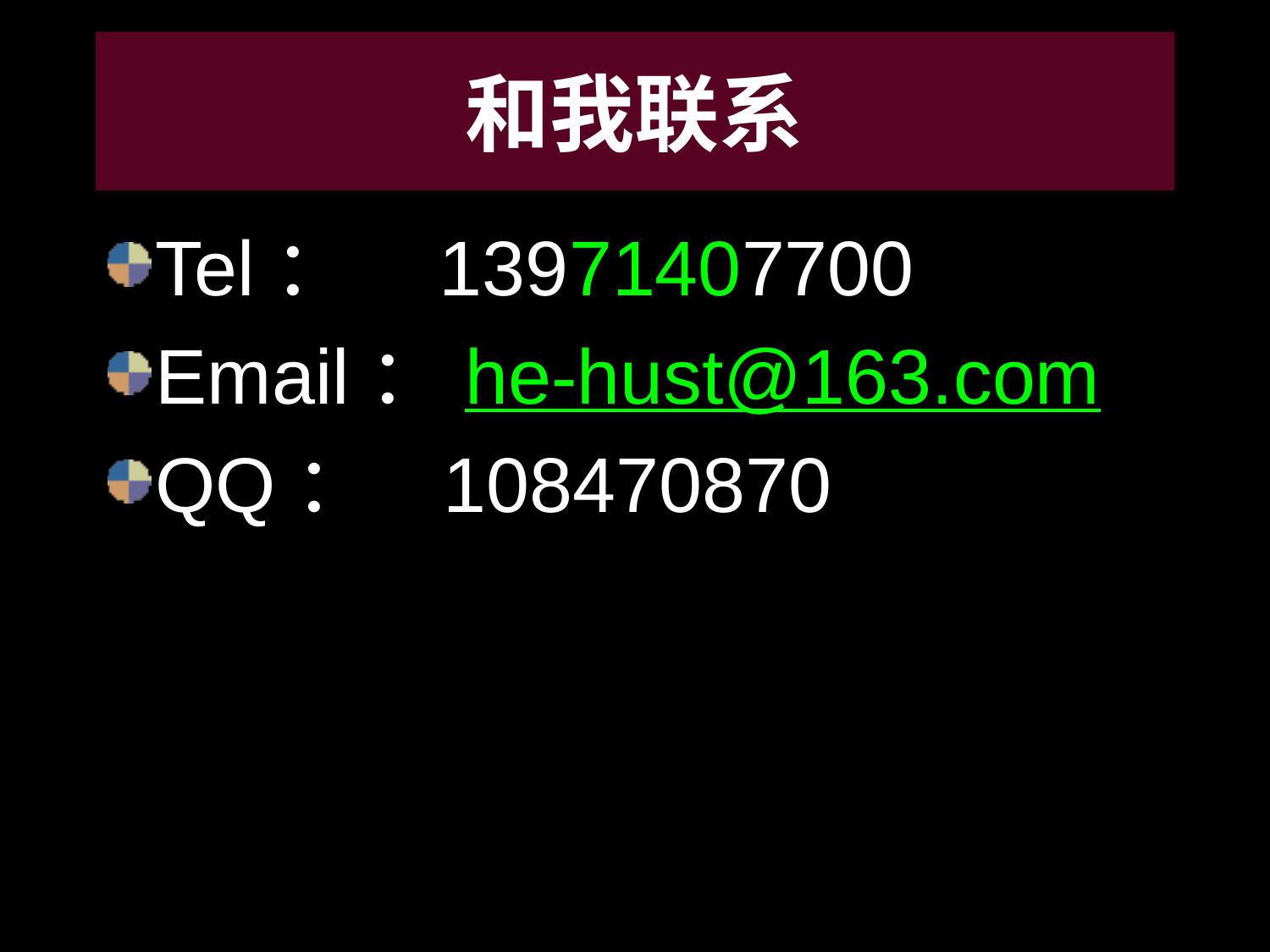

# 和我联系
Tel：    13971407700
Email：he-hust@163.com
QQ：   108470870